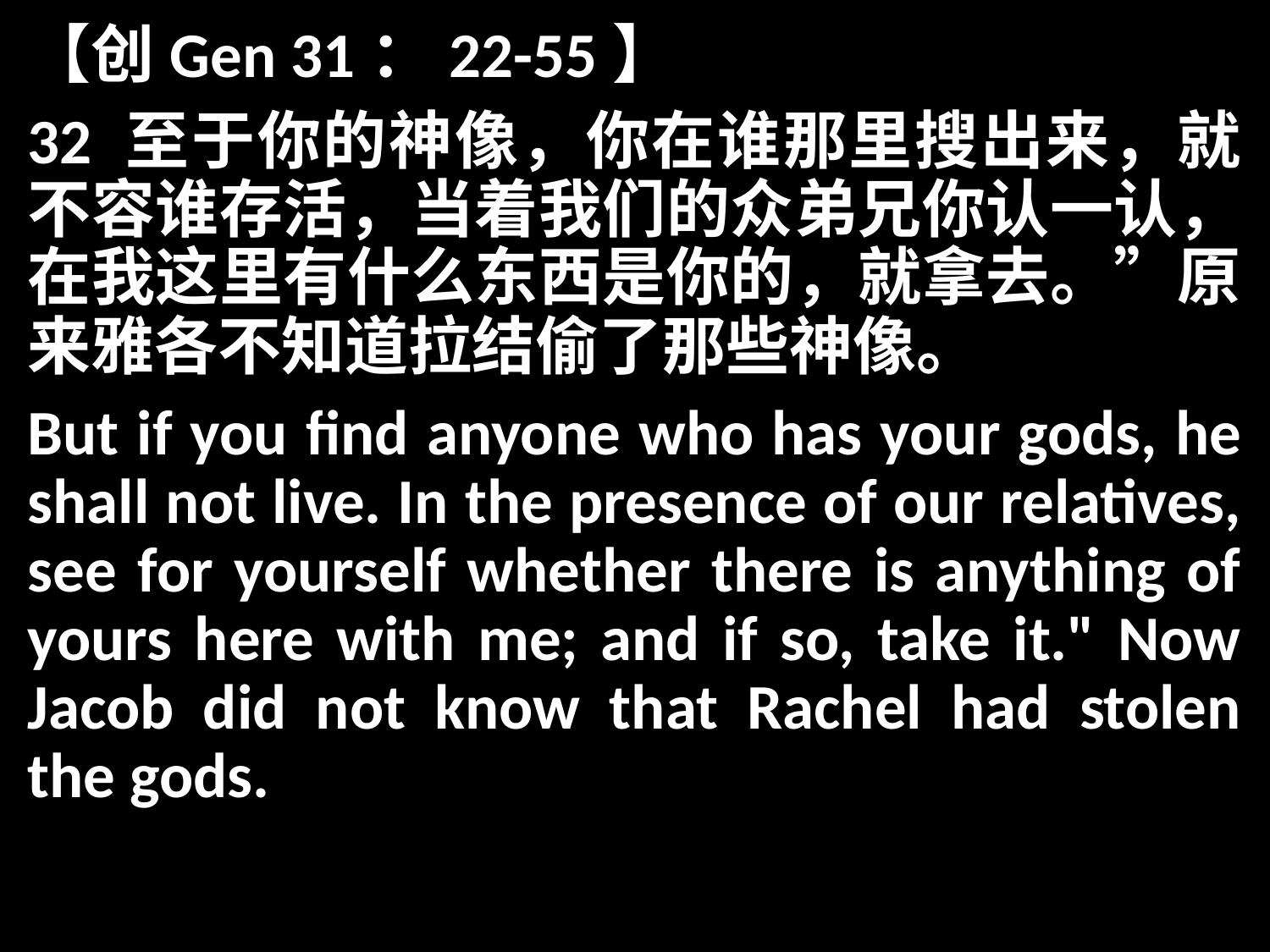

【创Gen 31：22-55】
32 至于你的神像，你在谁那里搜出来，就不容谁存活，当着我们的众弟兄你认一认，在我这里有什么东西是你的，就拿去。”原来雅各不知道拉结偷了那些神像。
But if you find anyone who has your gods, he shall not live. In the presence of our relatives, see for yourself whether there is anything of yours here with me; and if so, take it." Now Jacob did not know that Rachel had stolen the gods.